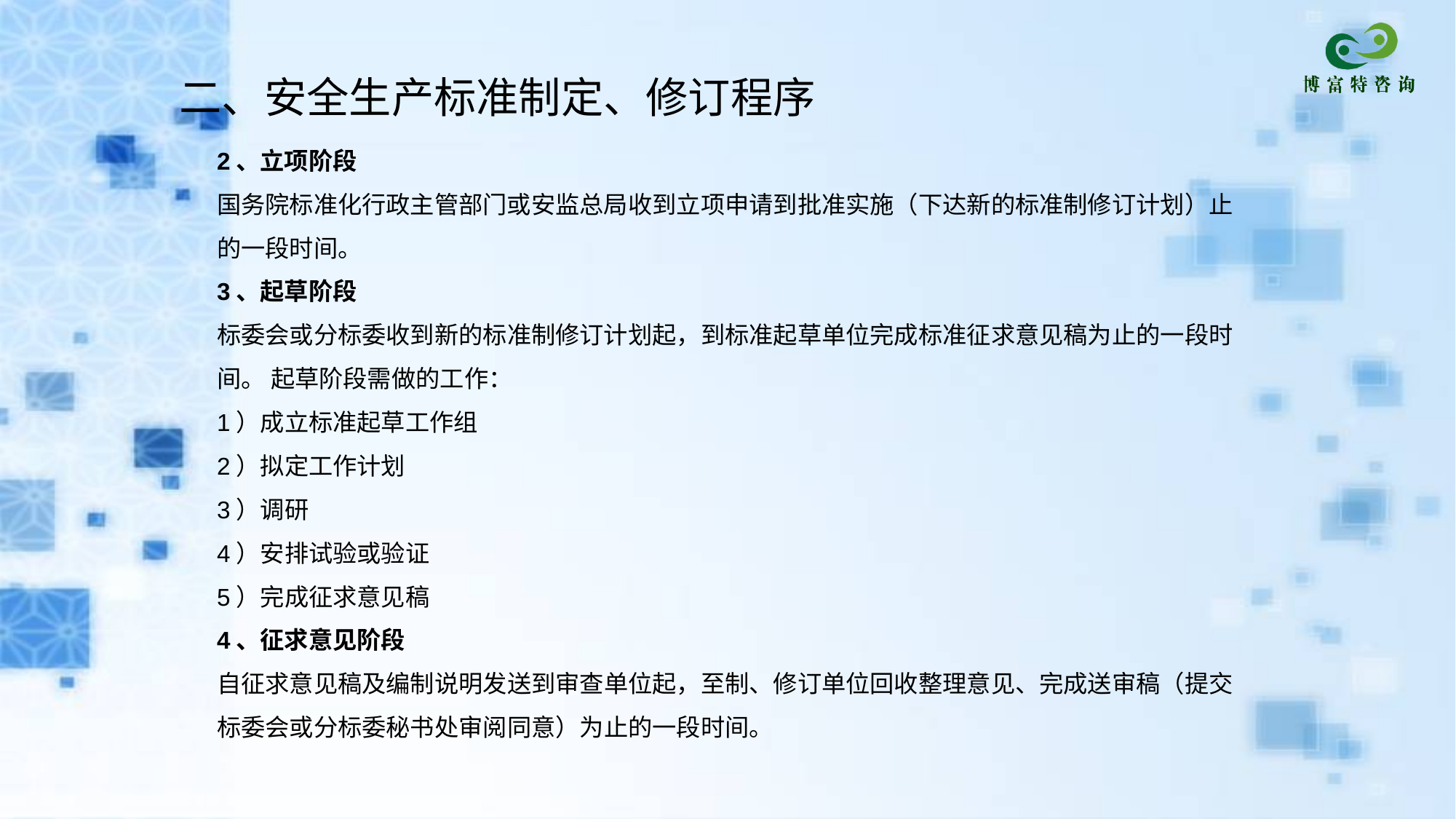

二、安全生产标准制定、修订程序
2、立项阶段
国务院标准化行政主管部门或安监总局收到立项申请到批准实施（下达新的标准制修订计划）止的一段时间。
3、起草阶段
标委会或分标委收到新的标准制修订计划起，到标准起草单位完成标准征求意见稿为止的一段时间。 起草阶段需做的工作：
1）成立标准起草工作组
2）拟定工作计划
3）调研
4）安排试验或验证
5）完成征求意见稿
4、征求意见阶段
自征求意见稿及编制说明发送到审查单位起，至制、修订单位回收整理意见、完成送审稿（提交标委会或分标委秘书处审阅同意）为止的一段时间。